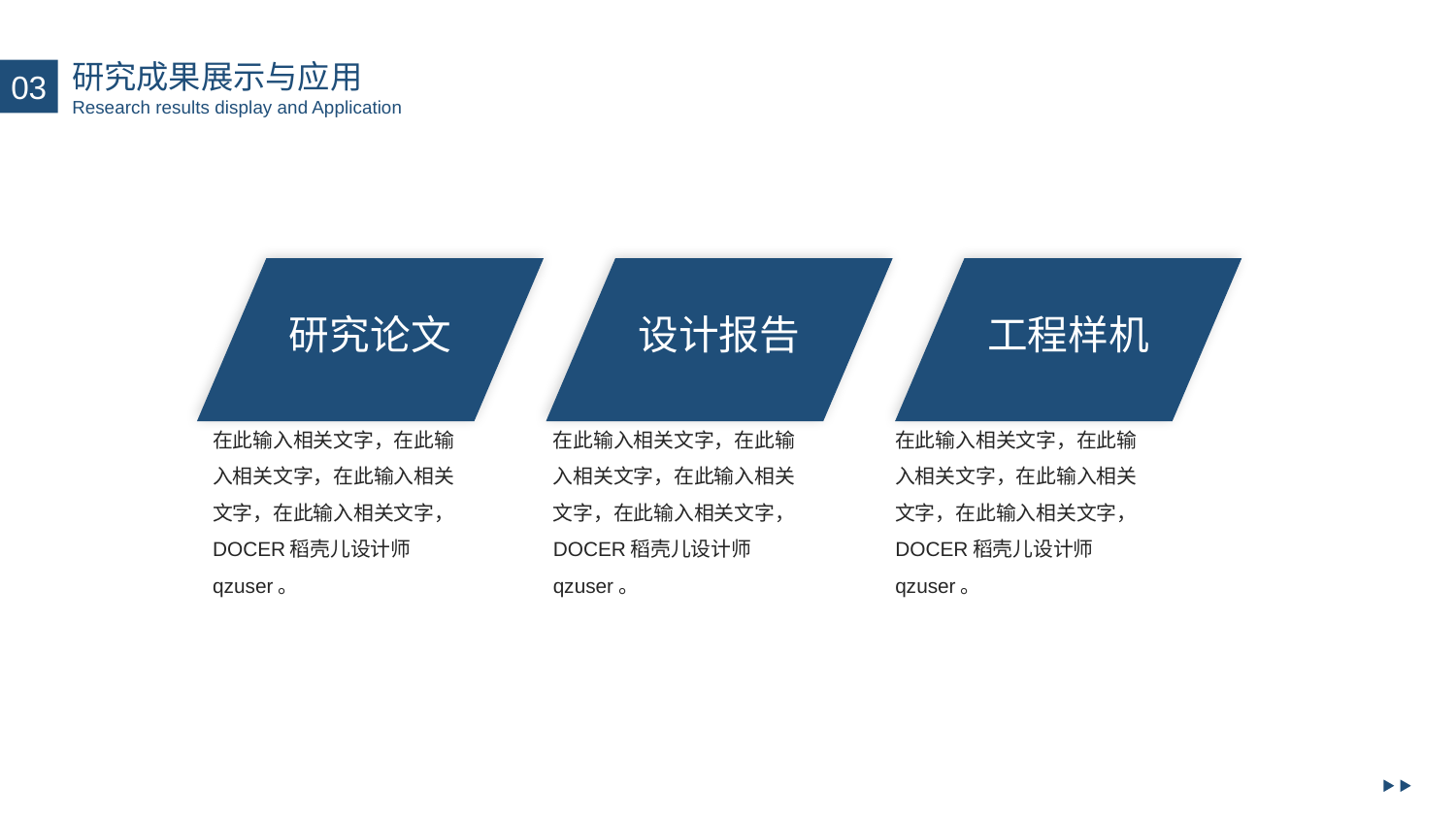

研究成果展示与应用
Research results display and Application
03

研究论文
设计报告
工程样机
在此输入相关文字，在此输入相关文字，在此输入相关文字，在此输入相关文字， DOCER稻壳儿设计师qzuser。
在此输入相关文字，在此输入相关文字，在此输入相关文字，在此输入相关文字， DOCER稻壳儿设计师qzuser。
在此输入相关文字，在此输入相关文字，在此输入相关文字，在此输入相关文字， DOCER稻壳儿设计师qzuser。